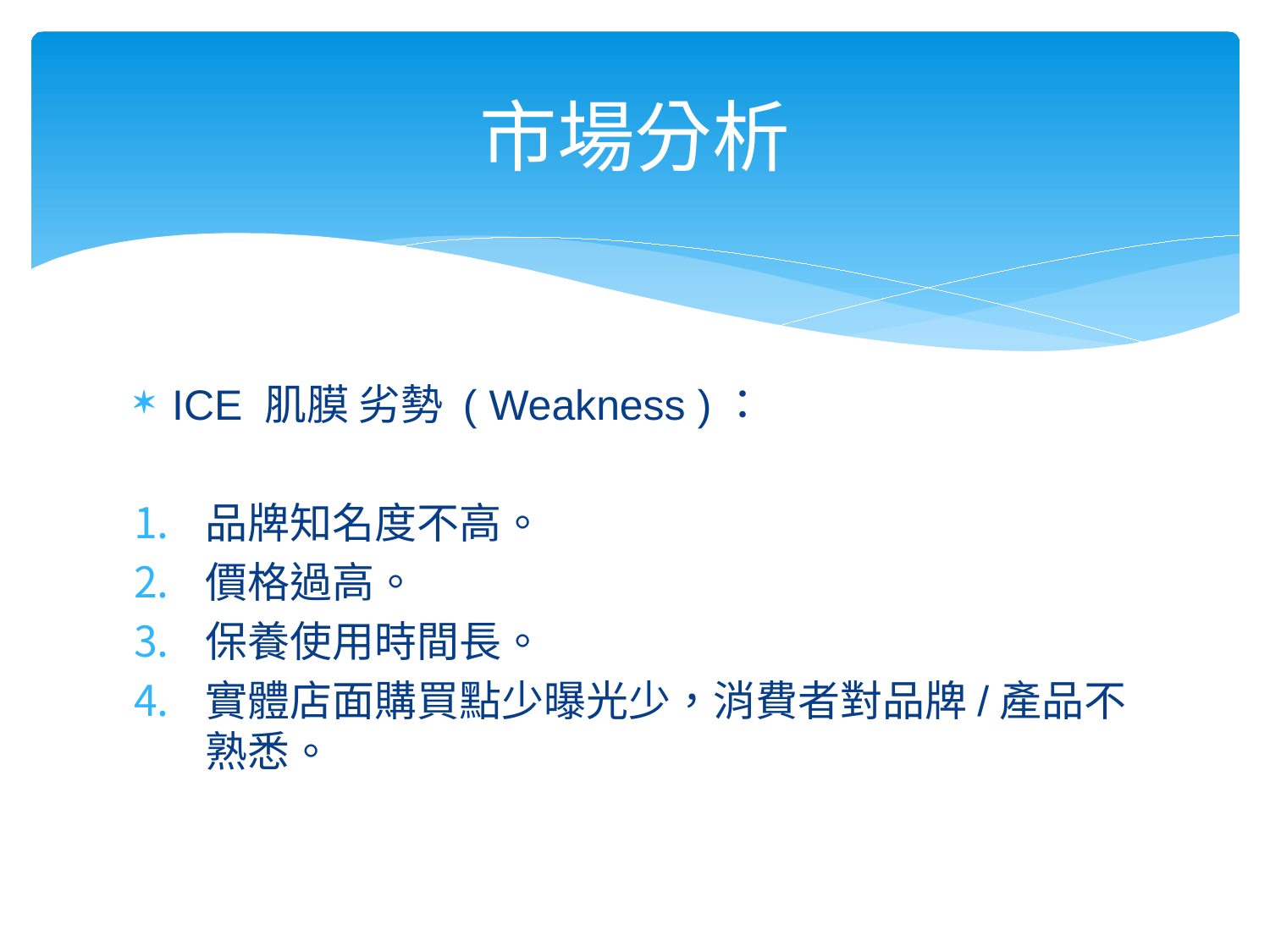

# 市場分析
ICE 肌膜 劣勢 ( Weakness )：

品牌知名度不高。
價格過高。
保養使用時間長。
實體店面購買點少曝光少，消費者對品牌/產品不熟悉。